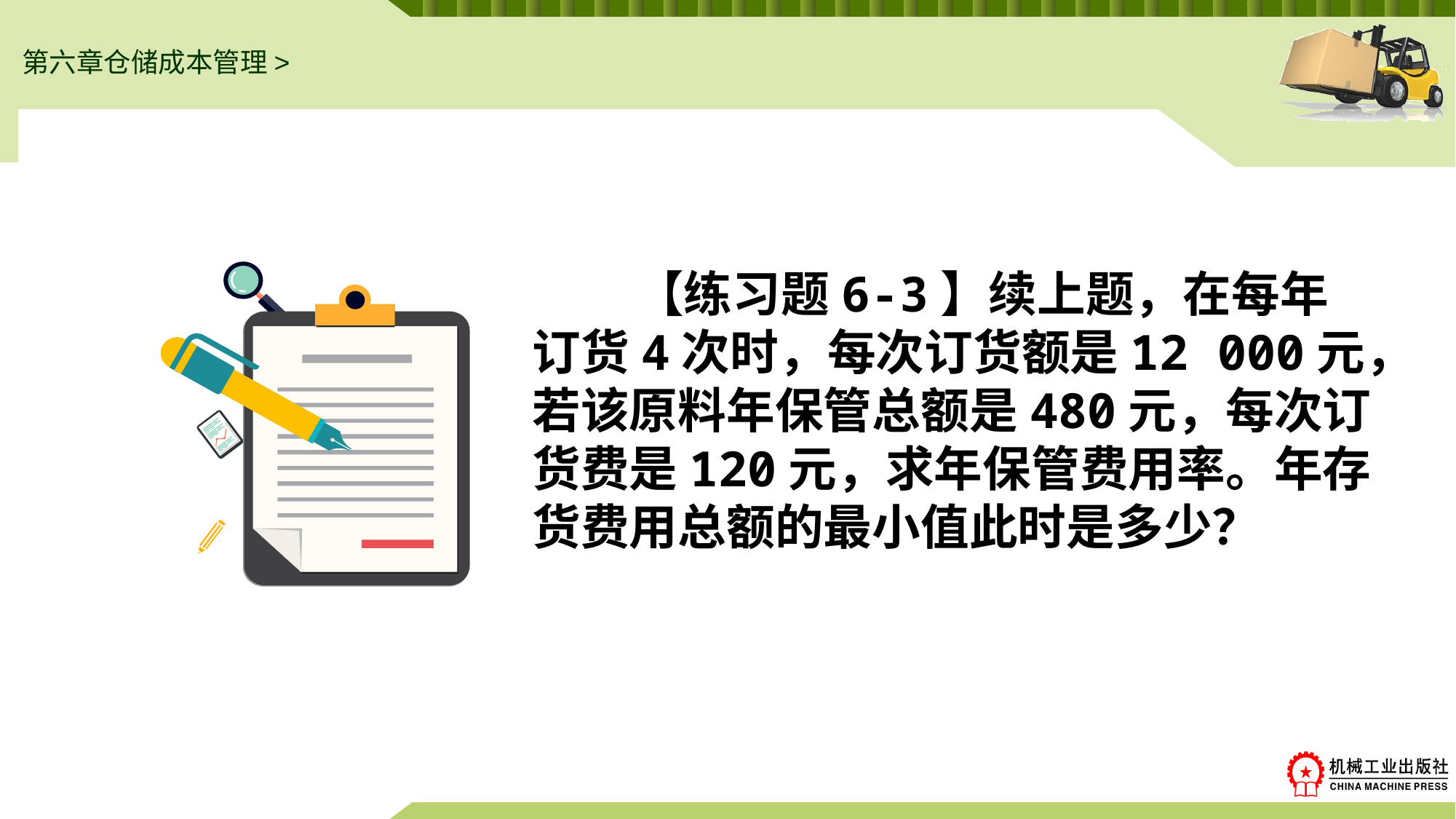

第六章仓储成本管理>

【练习题6-3】续上题，在每年订货4次时，每次订货额是12 000元，若该原料年保管总额是480元，每次订货费是120元，求年保管费用率。年存货费用总额的最小值此时是多少？